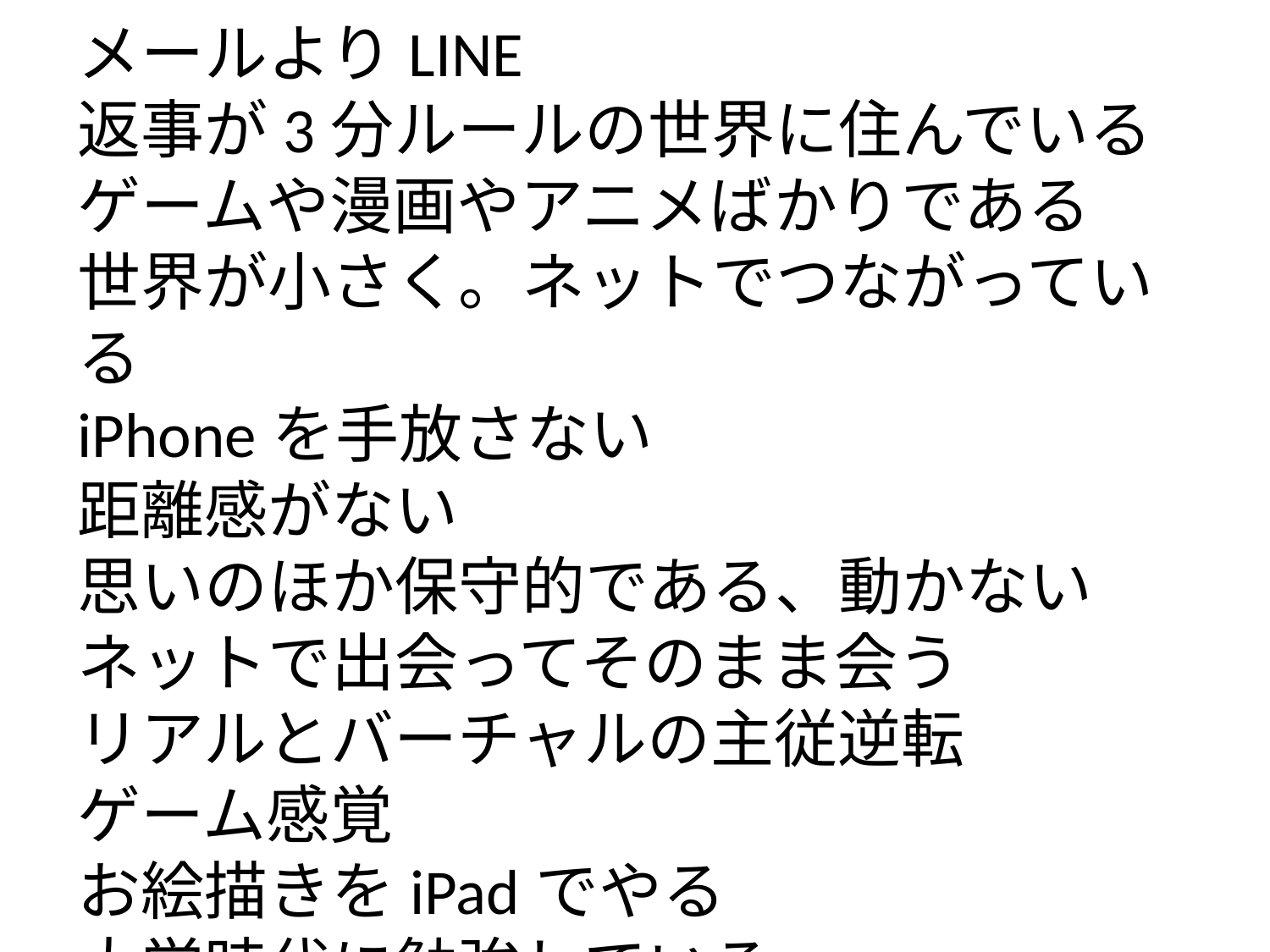

メールよりLINE
返事が3分ルールの世界に住んでいる
ゲームや漫画やアニメばかりである
世界が小さく。ネットでつながっている
iPhoneを手放さない
距離感がない
思いのほか保守的である、動かない
ネットで出会ってそのまま会う
リアルとバーチャルの主従逆転
ゲーム感覚
お絵描きをiPadでやる
大学時代に勉強している